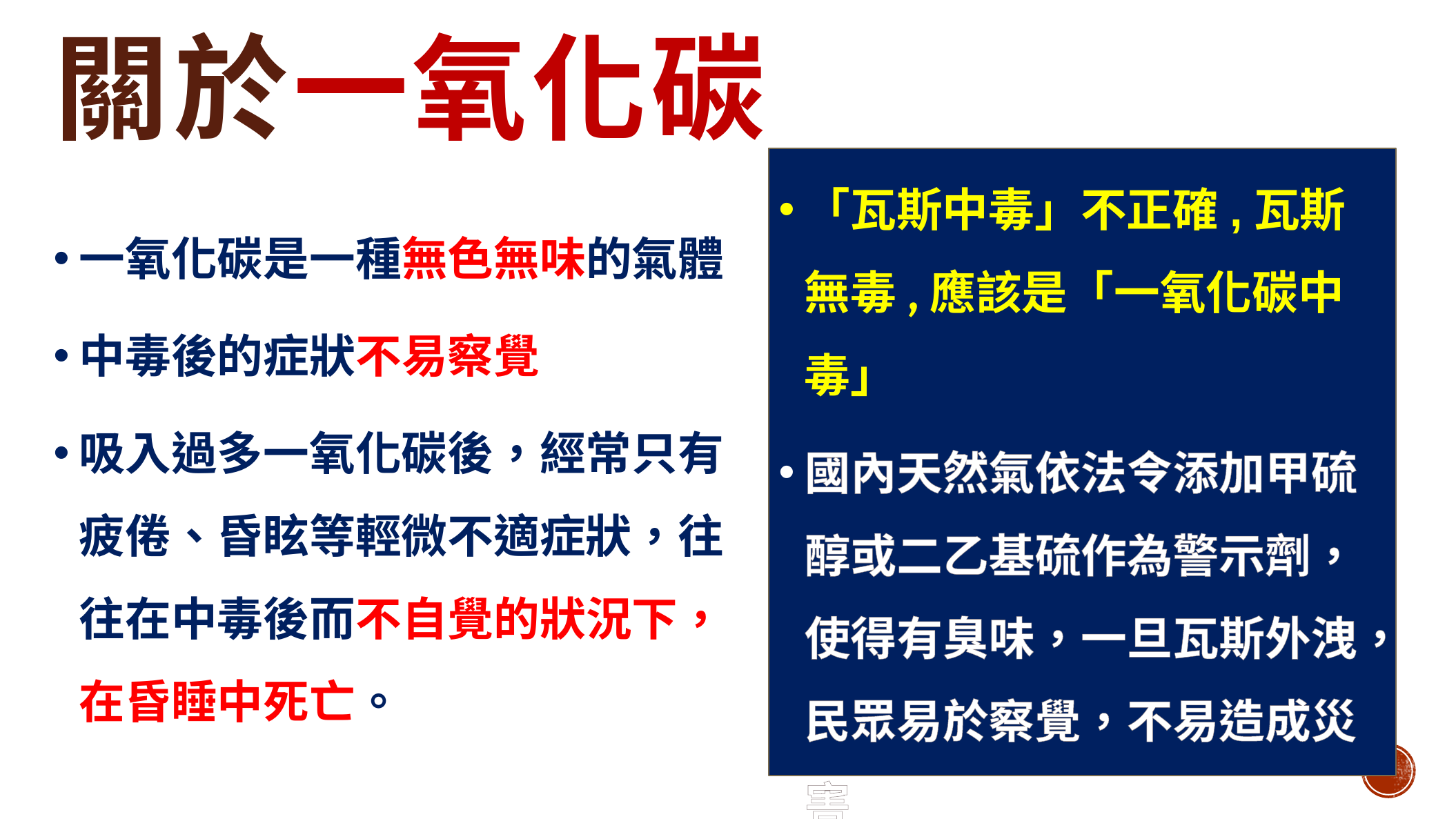

關於一氧化碳
「瓦斯中毒」不正確,瓦斯無毒,應該是「一氧化碳中毒」
國內天然氣依法令添加甲硫醇或二乙基硫作為警示劑，使得有臭味，一旦瓦斯外洩，民眾易於察覺，不易造成災害
一氧化碳是一種無色無味的氣體
中毒後的症狀不易察覺
吸入過多一氧化碳後，經常只有疲倦、昏眩等輕微不適症狀，往往在中毒後而不自覺的狀況下，在昏睡中死亡。